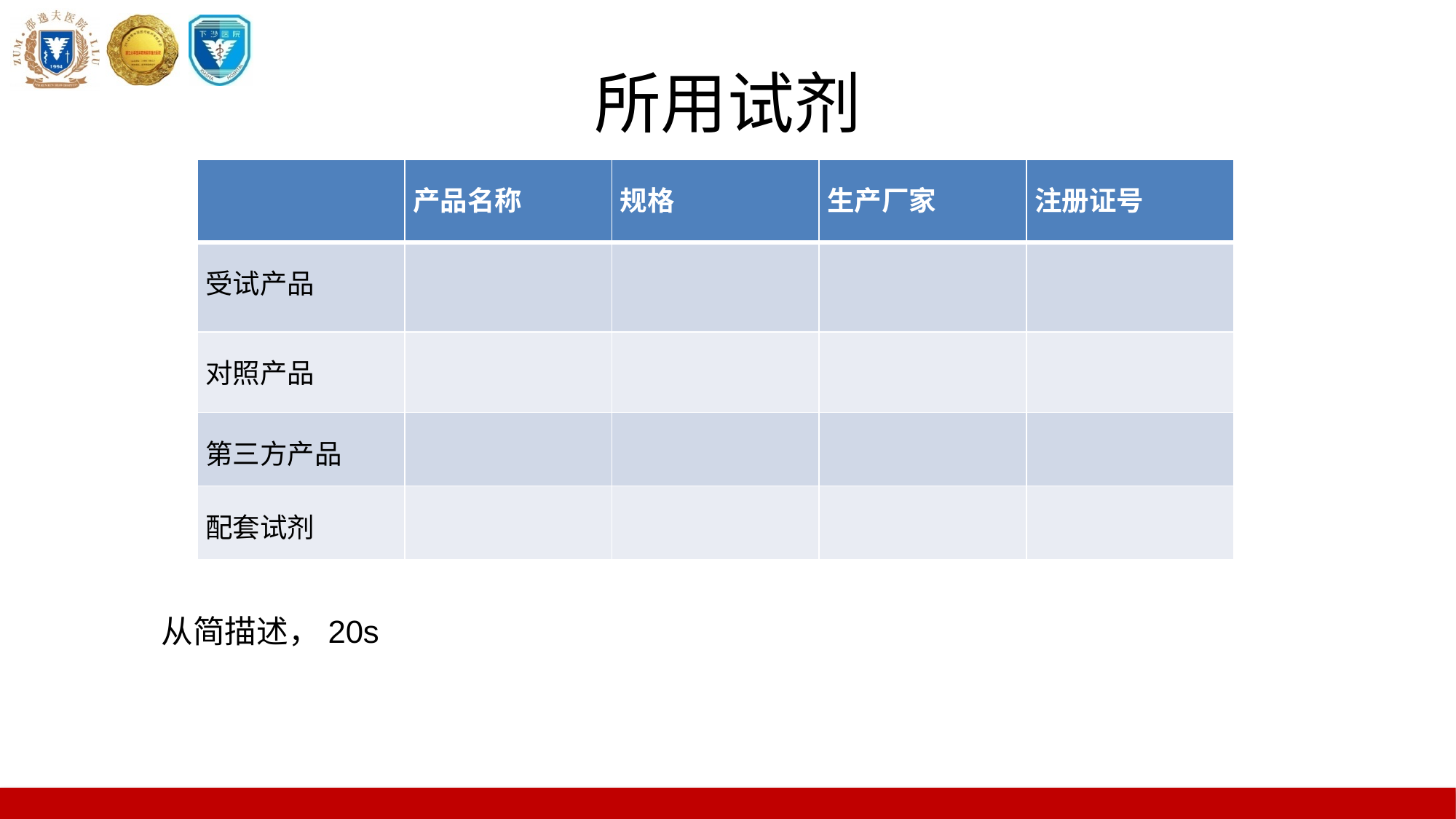

# 所用试剂
|  | 产品名称 | 规格 | 生产厂家 | 注册证号 |
| --- | --- | --- | --- | --- |
| 受试产品 |  |  |  |  |
| 对照产品 |  |  |  |  |
| 第三方产品 |  |  |  |  |
| 配套试剂 |  |  |  |  |
从简描述，20s